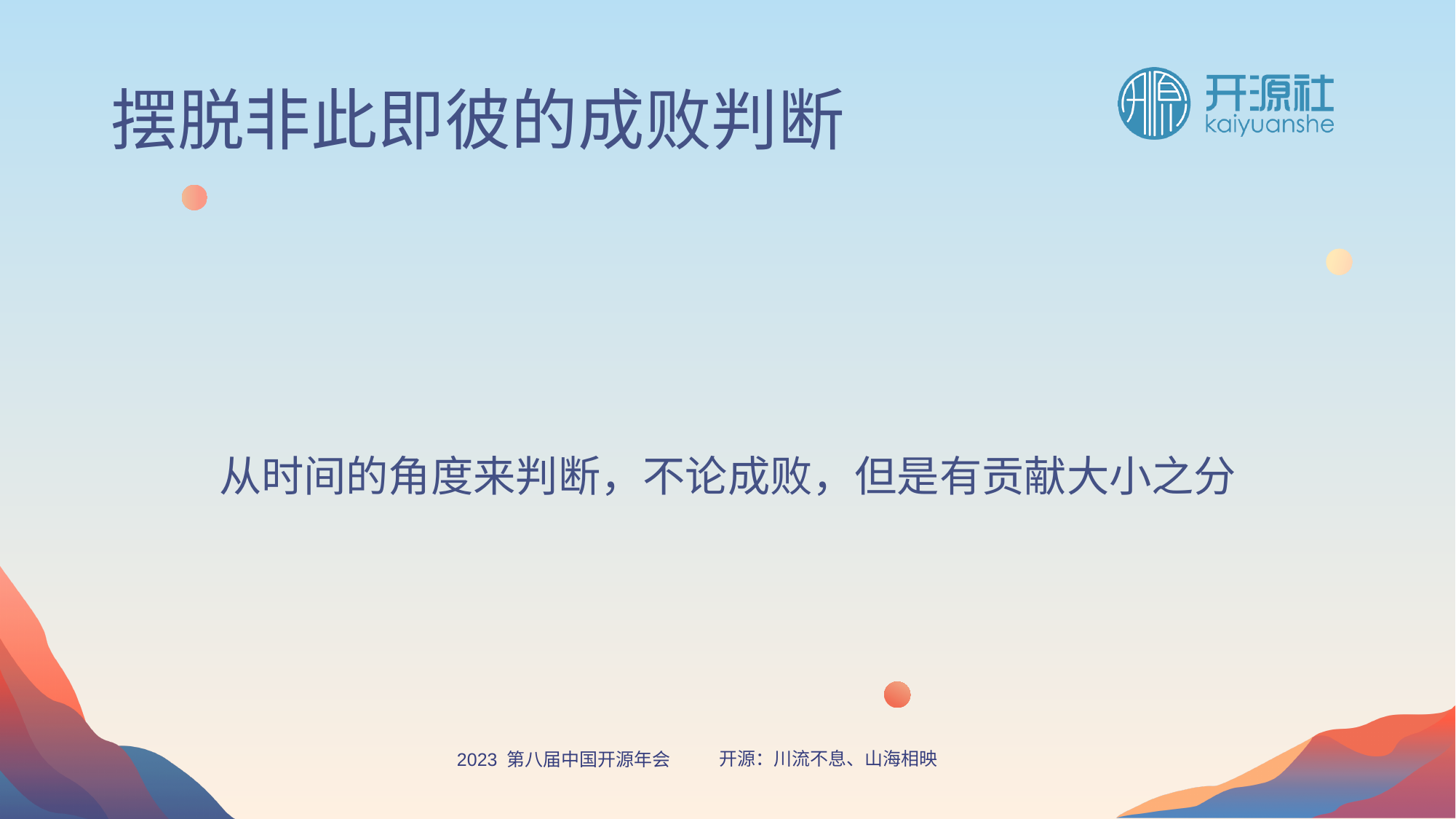

# 摆脱非此即彼的成败判断
从时间的角度来判断，不论成败，但是有贡献大小之分